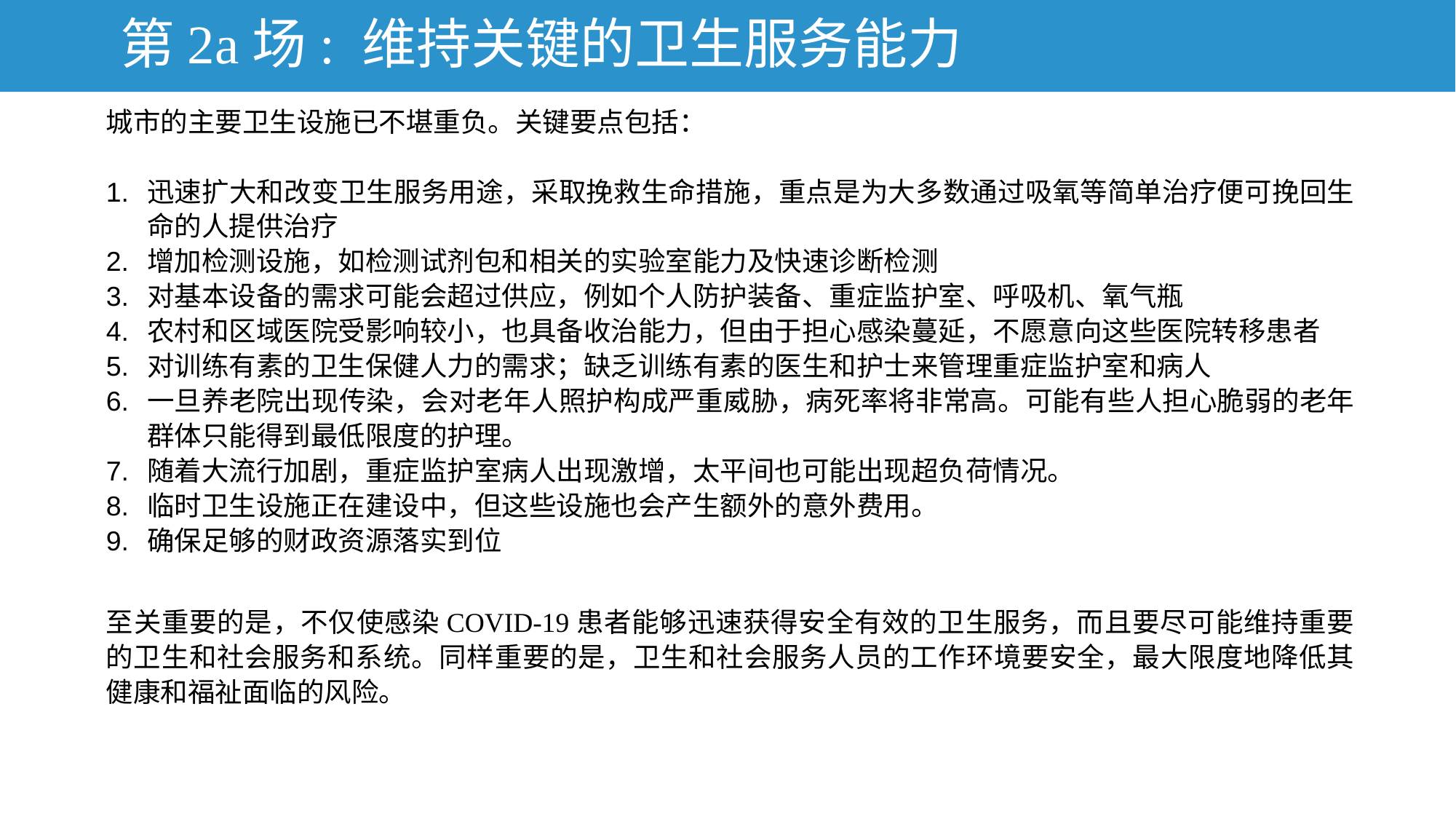

# 第2a场: 维持关键的卫生服务能力
城市的主要卫生设施已不堪重负。关键要点包括：

迅速扩大和改变卫生服务用途，采取挽救生命措施，重点是为大多数通过吸氧等简单治疗便可挽回生命的人提供治疗
增加检测设施，如检测试剂包和相关的实验室能力及快速诊断检测
对基本设备的需求可能会超过供应，例如个人防护装备、重症监护室、呼吸机、氧气瓶
农村和区域医院受影响较小，也具备收治能力，但由于担心感染蔓延，不愿意向这些医院转移患者
对训练有素的卫生保健人力的需求；缺乏训练有素的医生和护士来管理重症监护室和病人
一旦养老院出现传染，会对老年人照护构成严重威胁，病死率将非常高。可能有些人担心脆弱的老年群体只能得到最低限度的护理。
随着大流行加剧，重症监护室病人出现激增，太平间也可能出现超负荷情况。
临时卫生设施正在建设中，但这些设施也会产生额外的意外费用。
确保足够的财政资源落实到位

至关重要的是，不仅使感染COVID-19患者能够迅速获得安全有效的卫生服务，而且要尽可能维持重要的卫生和社会服务和系统。同样重要的是，卫生和社会服务人员的工作环境要安全，最大限度地降低其健康和福祉面临的风险。